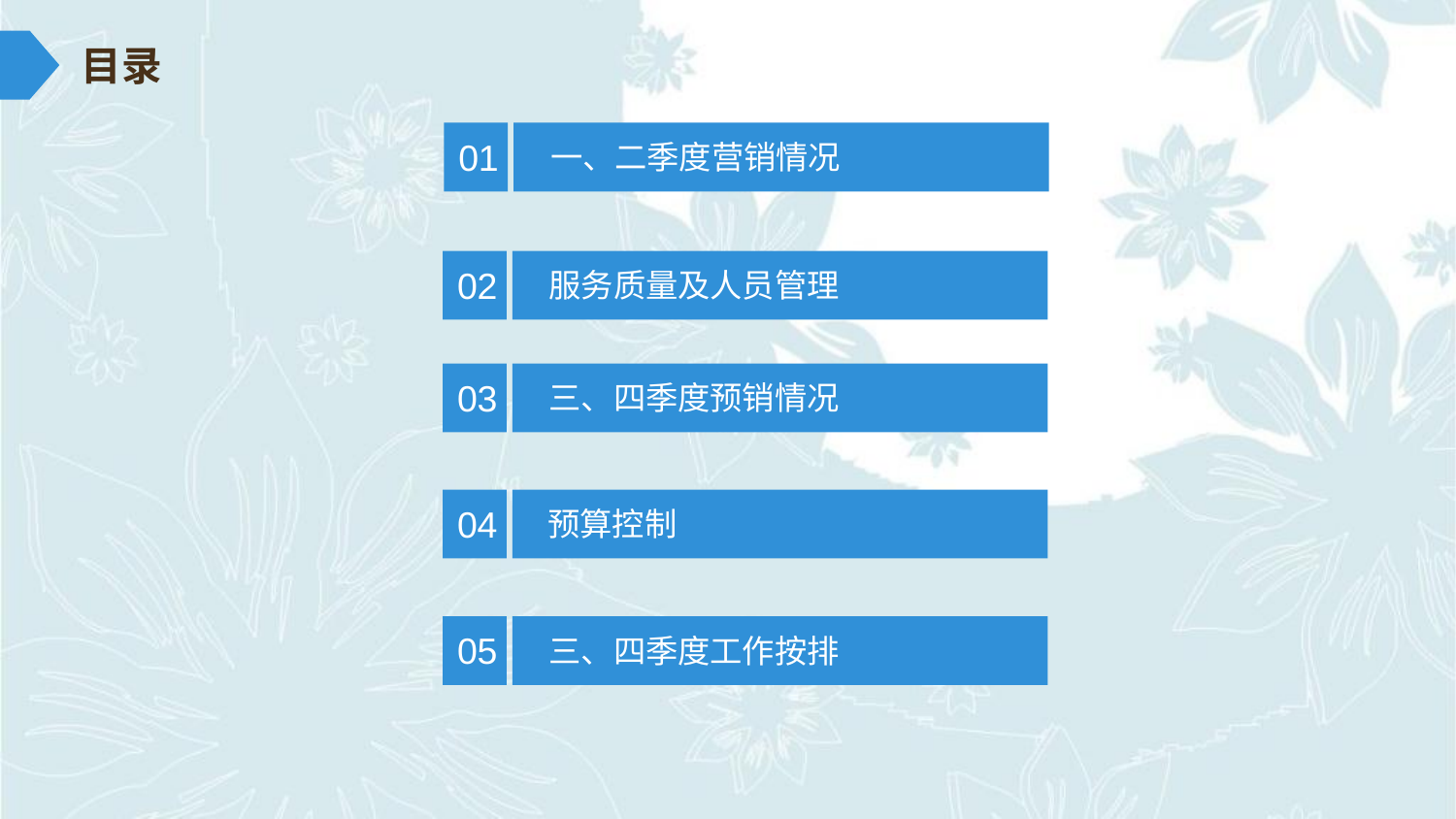

目录

一、二季度营销情况
01

服务质量及人员管理
02

三、四季度预销情况
03

预算控制
04

三、四季度工作按排
05